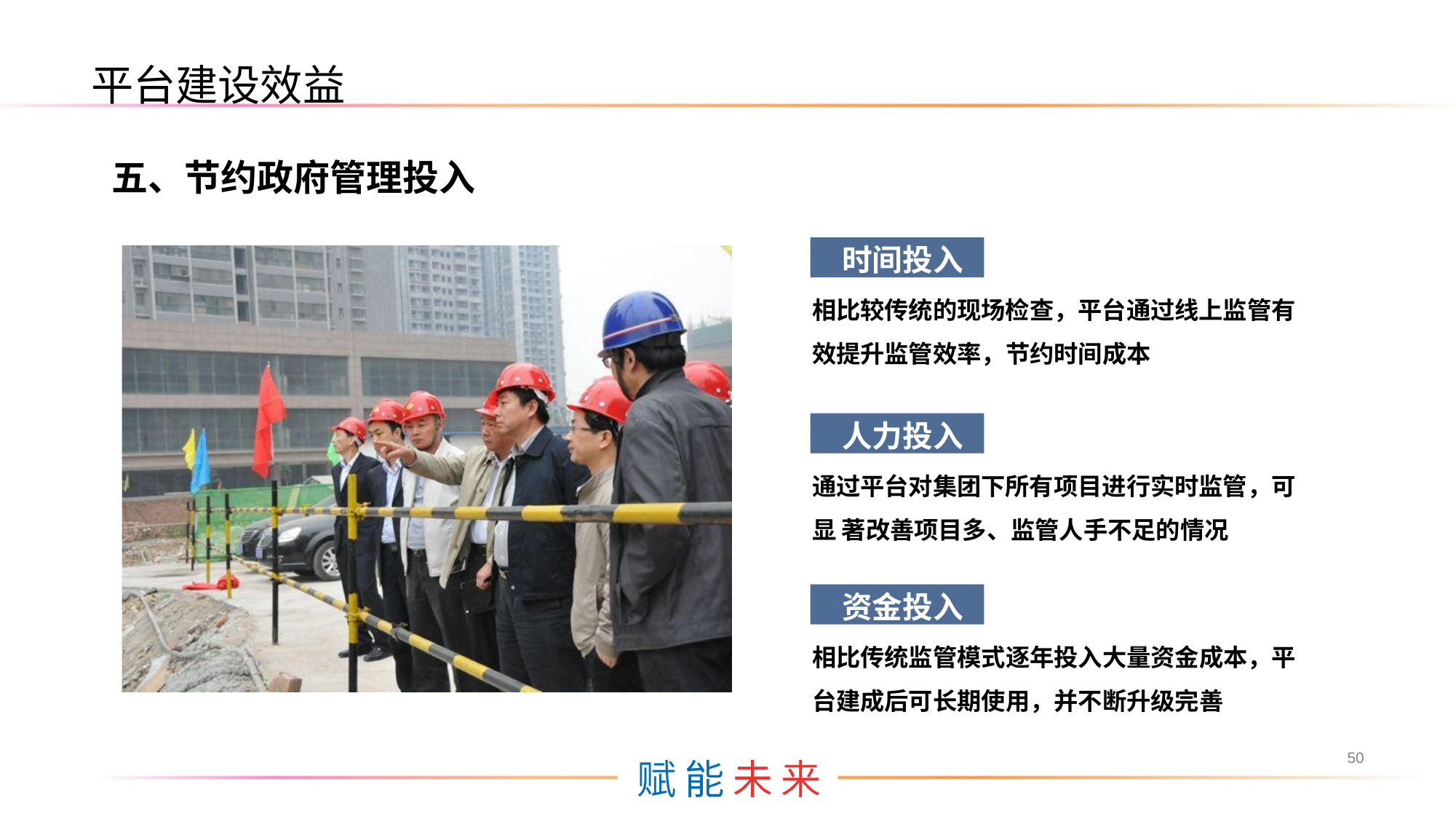

平台建设效益
五、节约政府管理投入
时间投入

相比较传统的现场检查，平台通过线上监管有 效提升监管效率，节约时间成本
人力投入
通过平台对集团下所有项目进行实时监管，可显 著改善项目多、监管人手不足的情况
资金投入
相比传统监管模式逐年投入大量资金成本，平 台建成后可长期使用，并不断升级完善
50